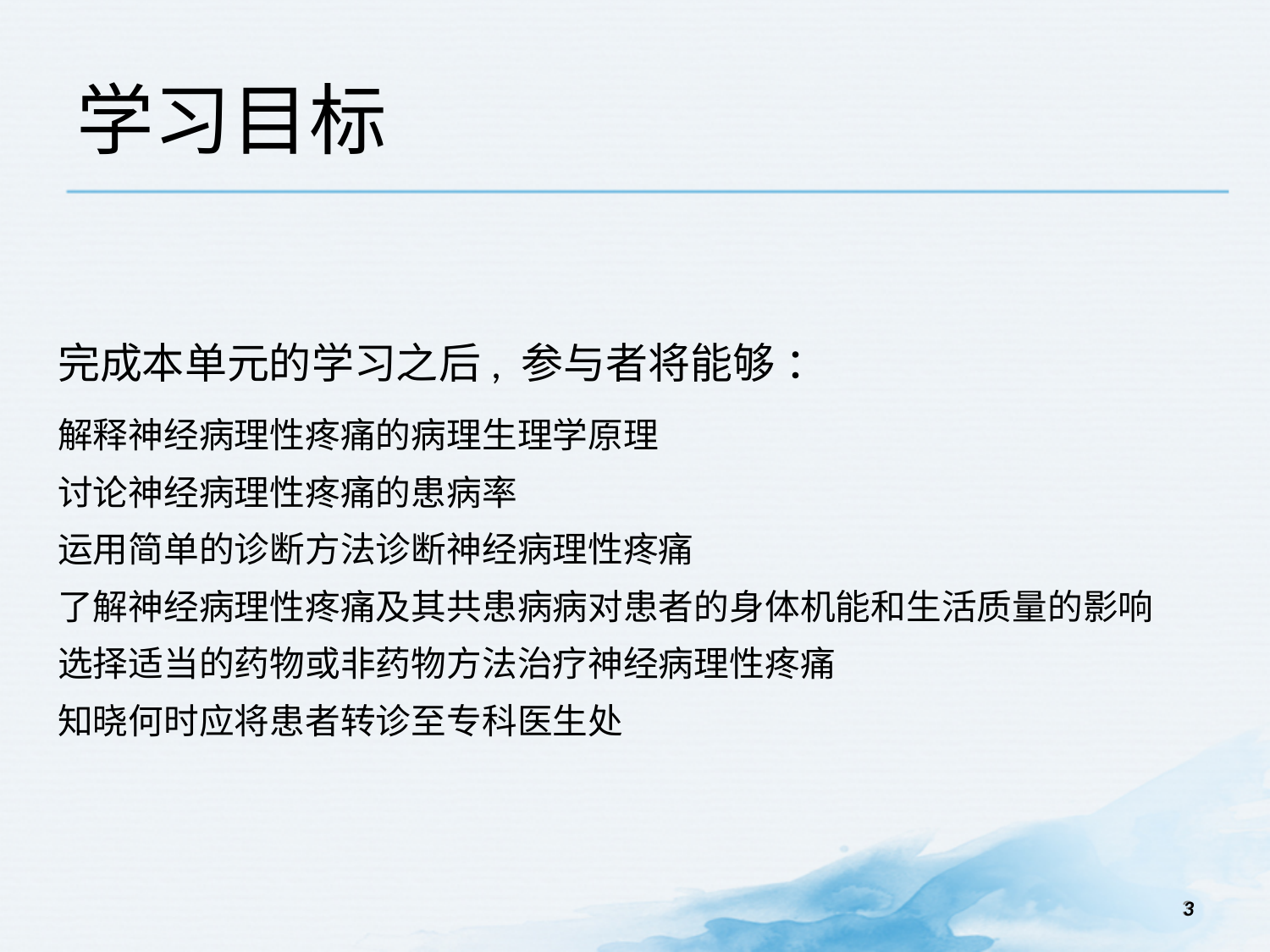

学习目标
完成本单元的学习之后, 参与者将能够 ：
解释神经病理性疼痛的病理生理学原理
讨论神经病理性疼痛的患病率
运用简单的诊断方法诊断神经病理性疼痛
了解神经病理性疼痛及其共患病病对患者的身体机能和生活质量的影响
选择适当的药物或非药物方法治疗神经病理性疼痛
知晓何时应将患者转诊至专科医生处
3
3